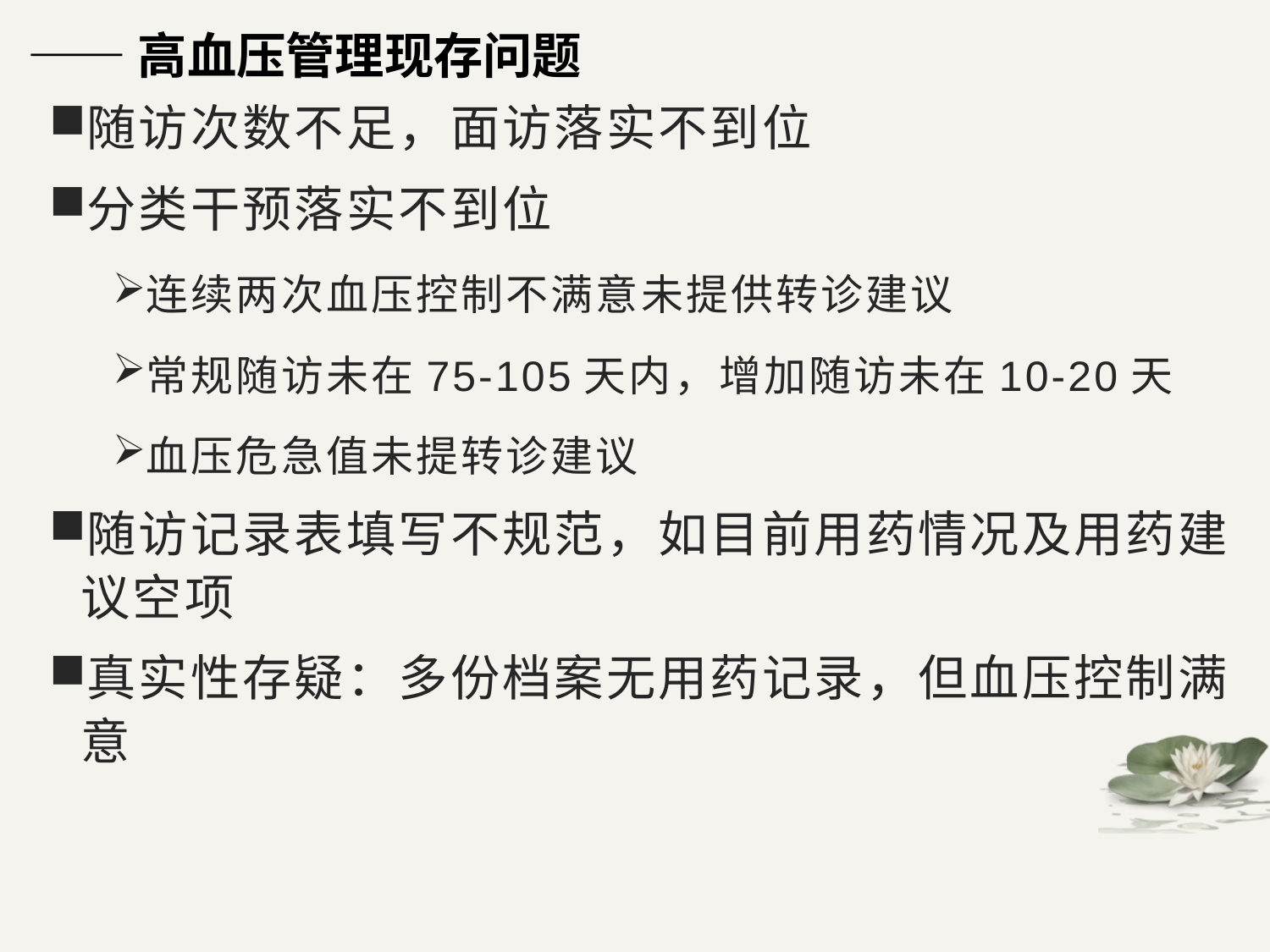

——高血压管理现存问题
随访次数不足，面访落实不到位
分类干预落实不到位
连续两次血压控制不满意未提供转诊建议
常规随访未在75-105天内，增加随访未在10-20天
血压危急值未提转诊建议
随访记录表填写不规范，如目前用药情况及用药建议空项
真实性存疑：多份档案无用药记录，但血压控制满意